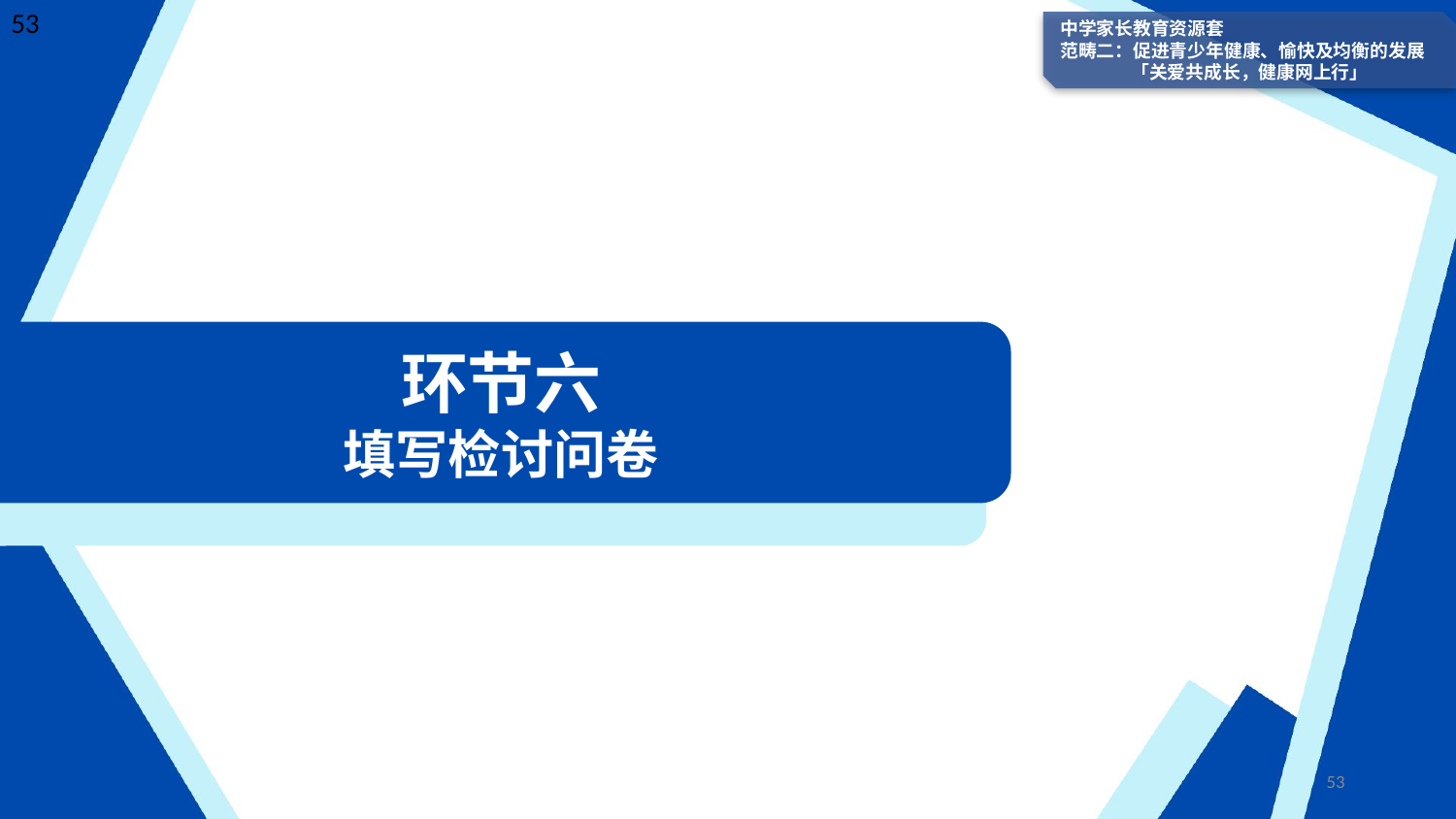

53

中学家长教育资源套
范畴二：促进青少年健康、愉快及均衡的发展
「关爱共成长，健康网上行」
环节六
填写检讨问卷
53